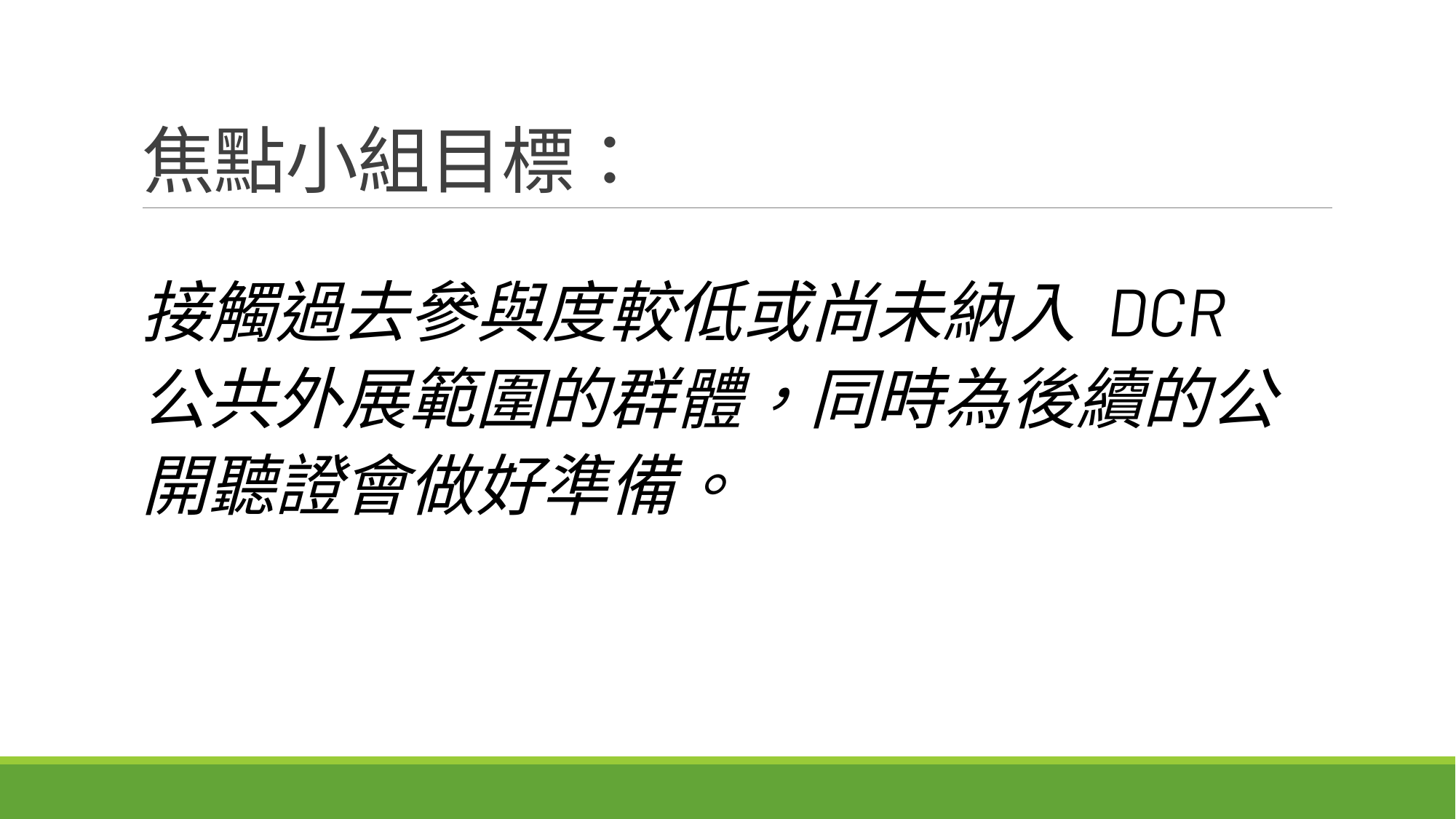

# 焦點小組目標：
接觸過去參與度較低或尚未納入 DCR 公共外展範圍的群體，同時為後續的公開聽證會做好準備。